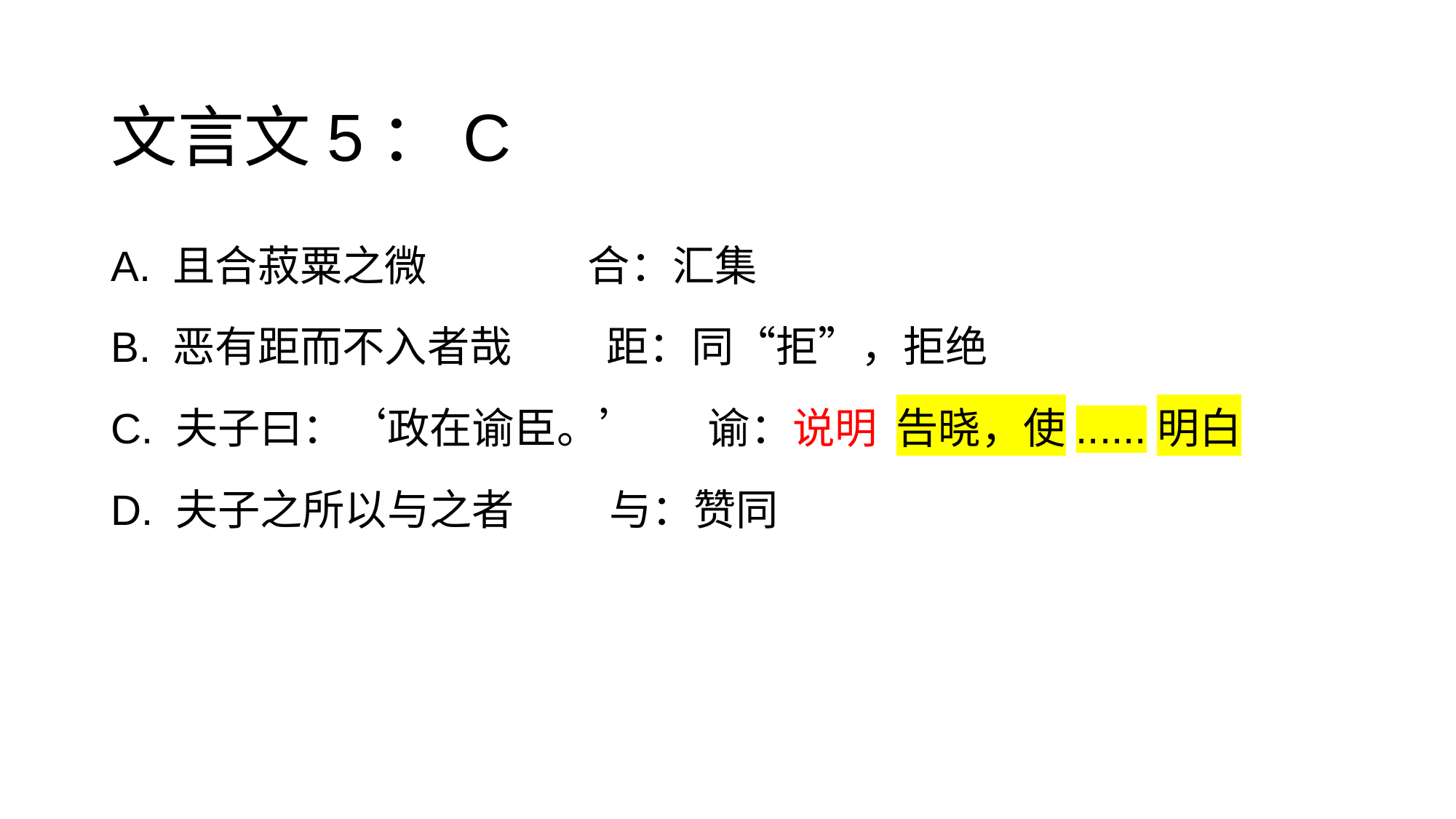

# 文言文5：C
A. 且合菽粟之微                 合：汇集
B. 恶有距而不入者哉          距：同“拒”，拒绝
C. 夫子曰：‘政在谕臣。’       谕：说明  告晓，使......明白
D. 夫子之所以与之者          与：赞同